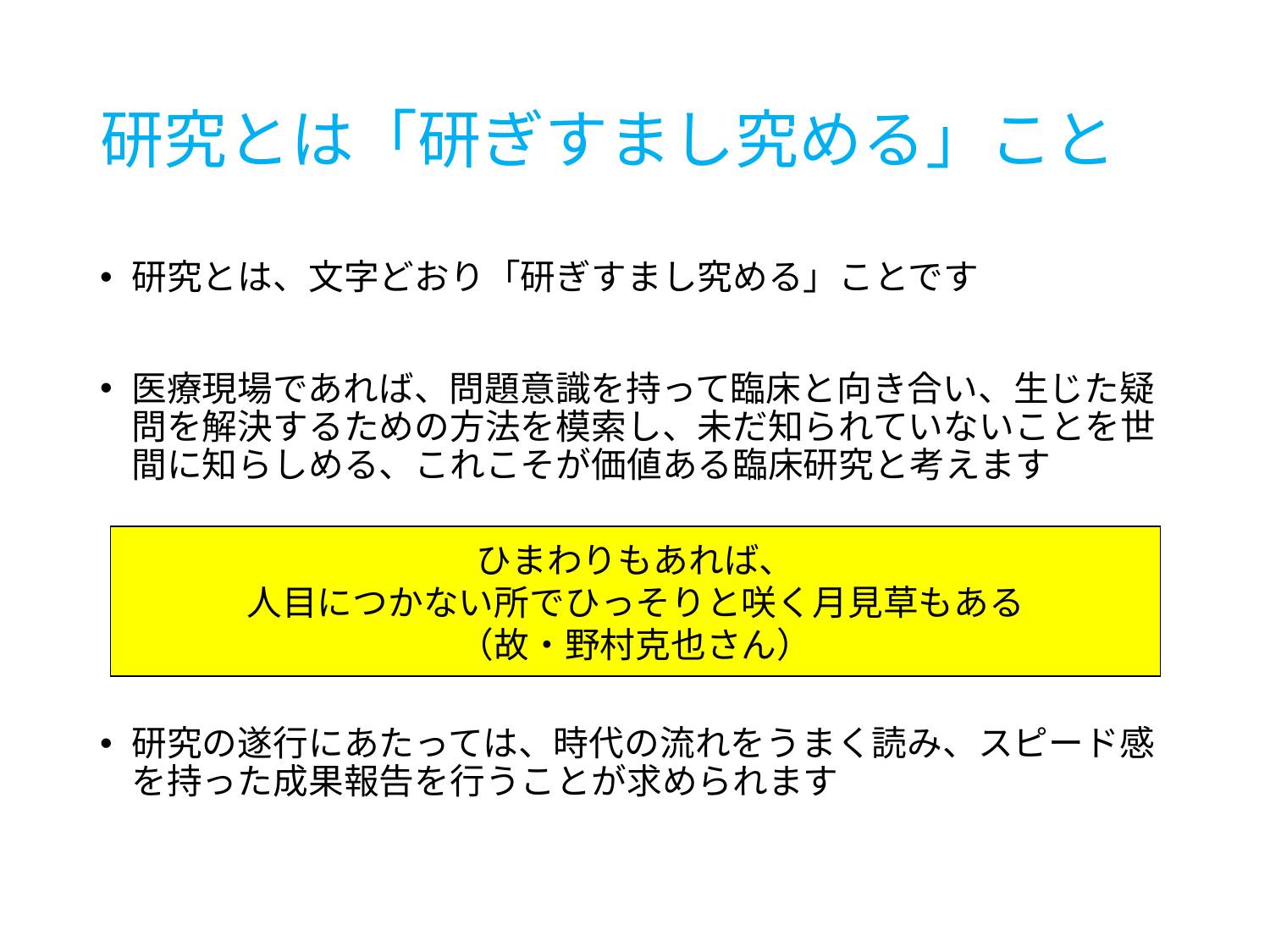

# 研究とは「研ぎすまし究める」こと
研究とは、文字どおり「研ぎすまし究める」ことです

医療現場であれば、問題意識を持って臨床と向き合い、生じた疑問を解決するための方法を模索し、未だ知られていないことを世間に知らしめる、これこそが価値ある臨床研究と考えます

研究の遂行にあたっては、時代の流れをうまく読み、スピード感を持った成果報告を行うことが求められます

ひまわりもあれば、
人目につかない所でひっそりと咲く月見草もある
（故・野村克也さん）